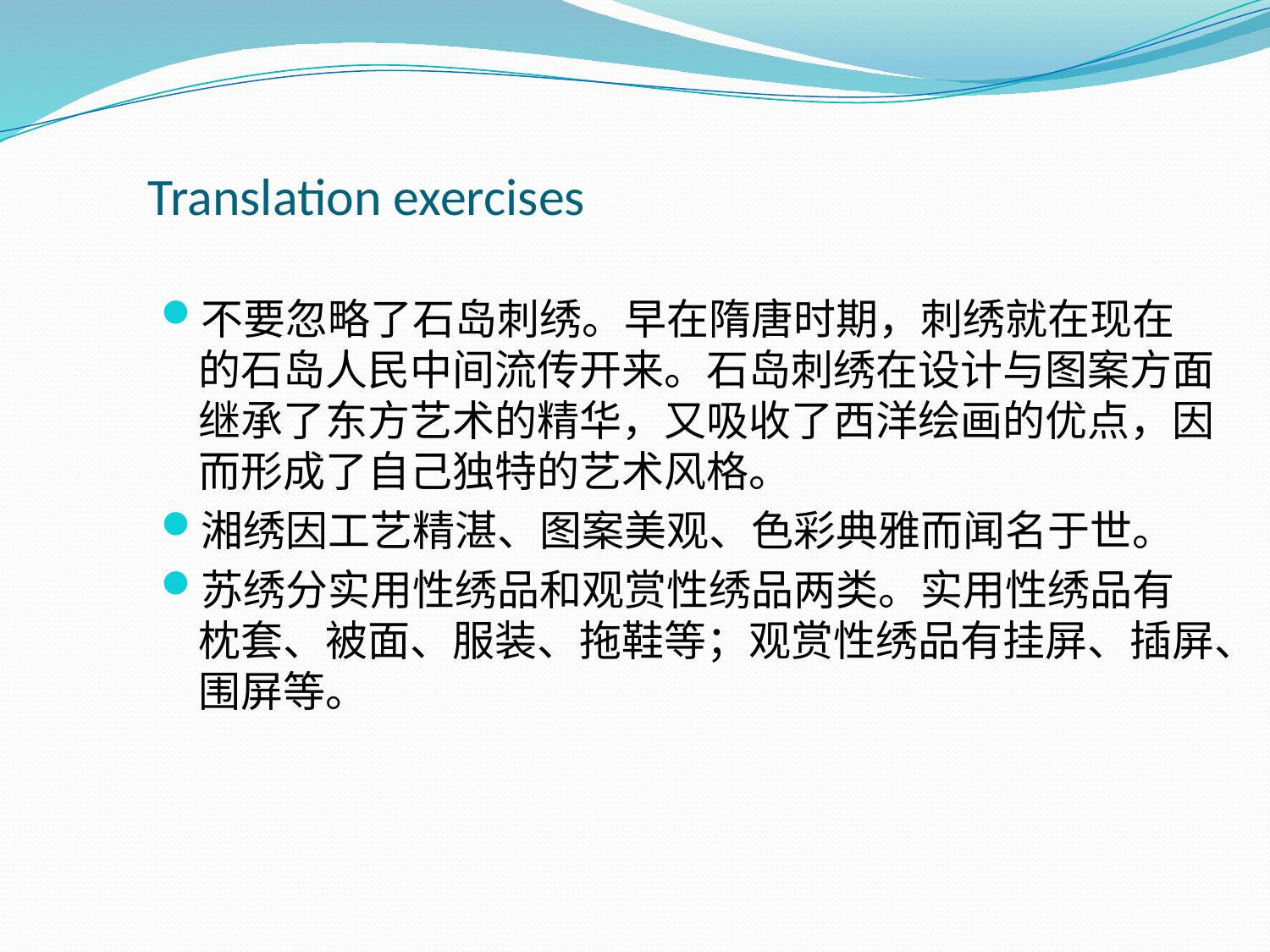

# Translation exercises
不要忽略了石岛刺绣。早在隋唐时期，刺绣就在现在的石岛人民中间流传开来。石岛刺绣在设计与图案方面继承了东方艺术的精华，又吸收了西洋绘画的优点，因而形成了自己独特的艺术风格。
湘绣因工艺精湛、图案美观、色彩典雅而闻名于世。
苏绣分实用性绣品和观赏性绣品两类。实用性绣品有枕套、被面、服装、拖鞋等；观赏性绣品有挂屏、插屏、围屏等。